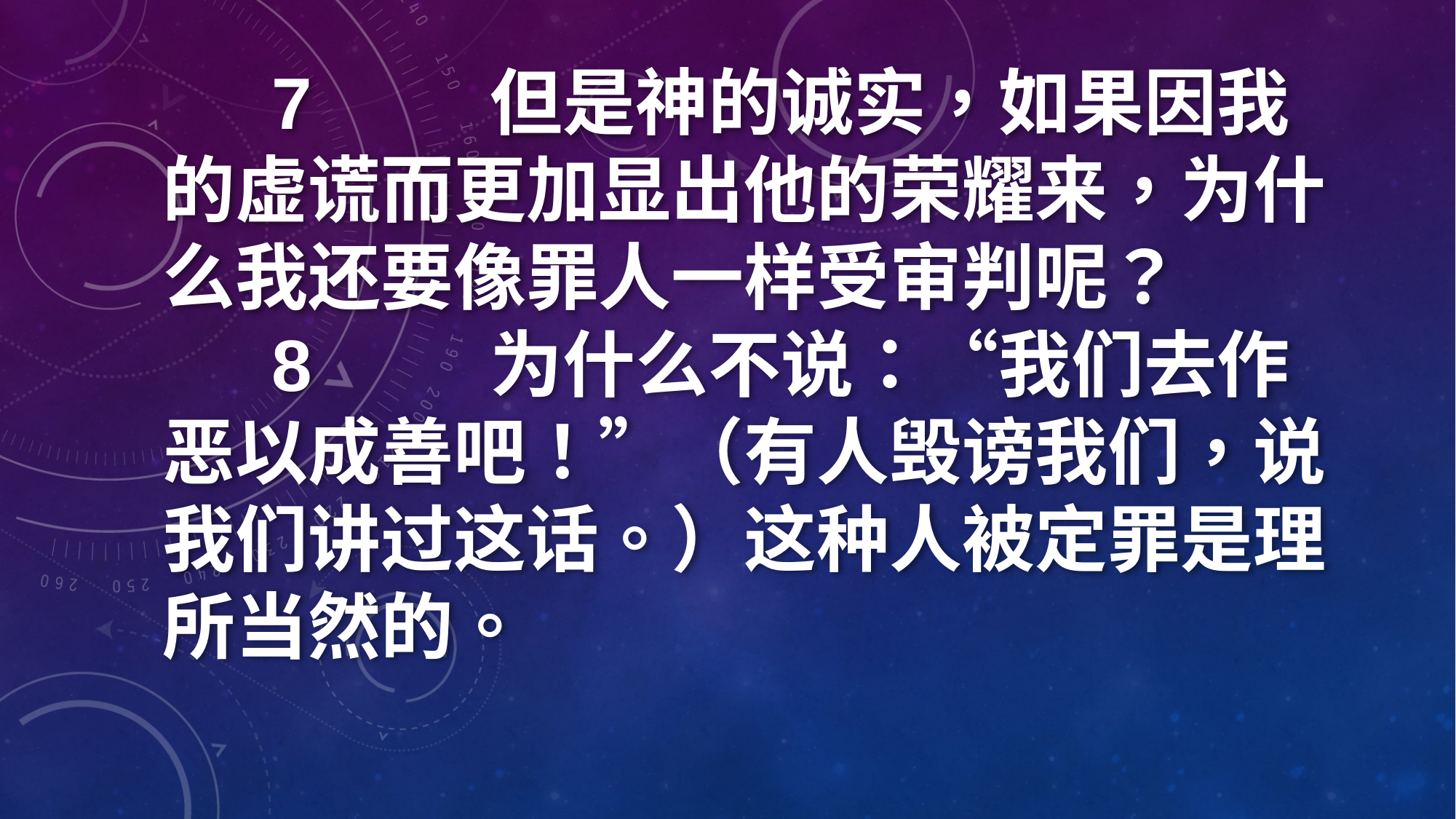

7	 	但是神的诚实，如果因我的虚谎而更加显出他的荣耀来，为什么我还要像罪人一样受审判呢？
 	8	 	为什么不说：“我们去作恶以成善吧！”（有人毁谤我们，说我们讲过这话。）这种人被定罪是理所当然的。